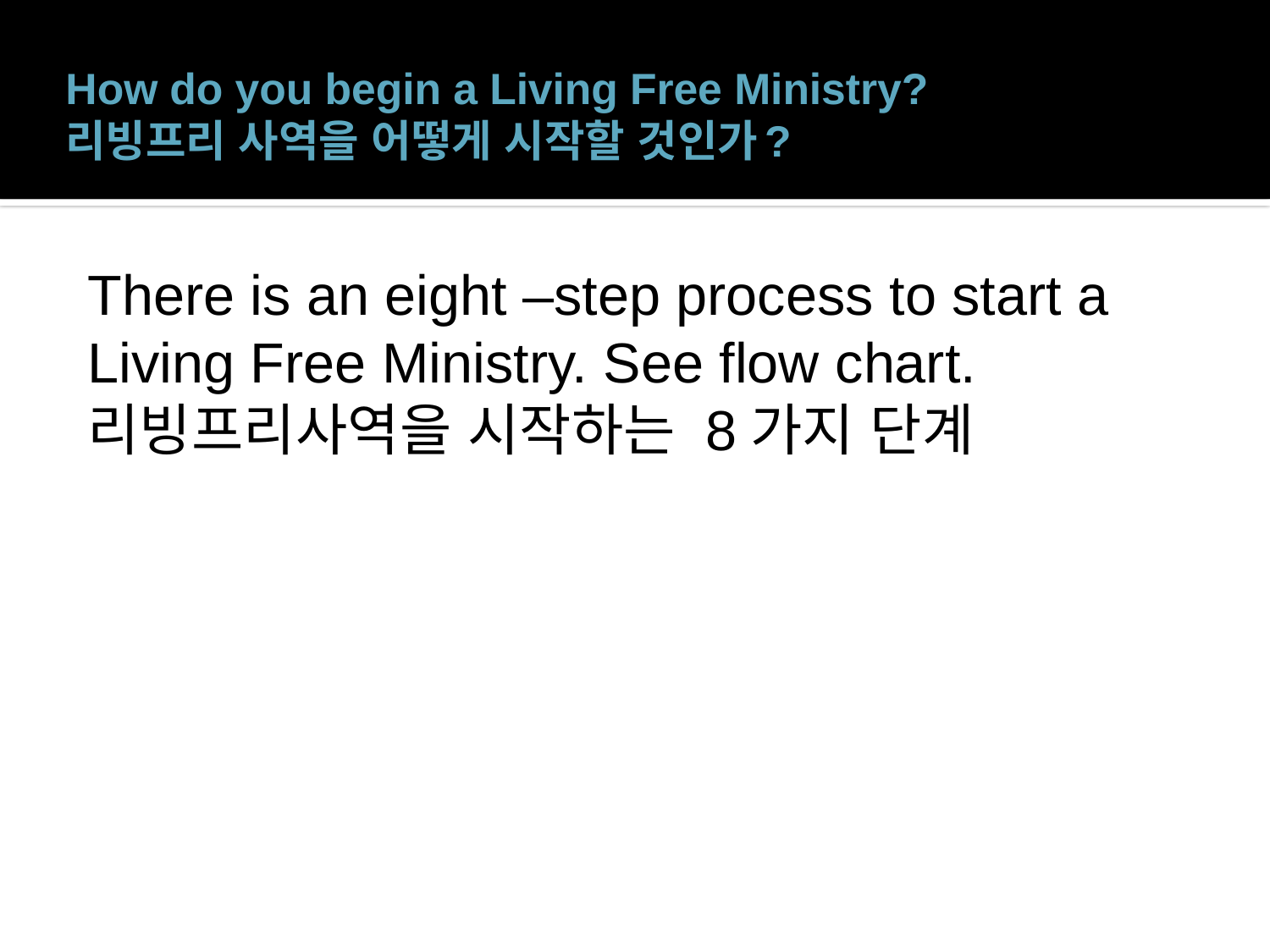

# How do you begin a Living Free Ministry? 리빙프리 사역을 어떻게 시작할 것인가?
There is an eight –step process to start a Living Free Ministry. See flow chart.
리빙프리사역을 시작하는 8가지 단계